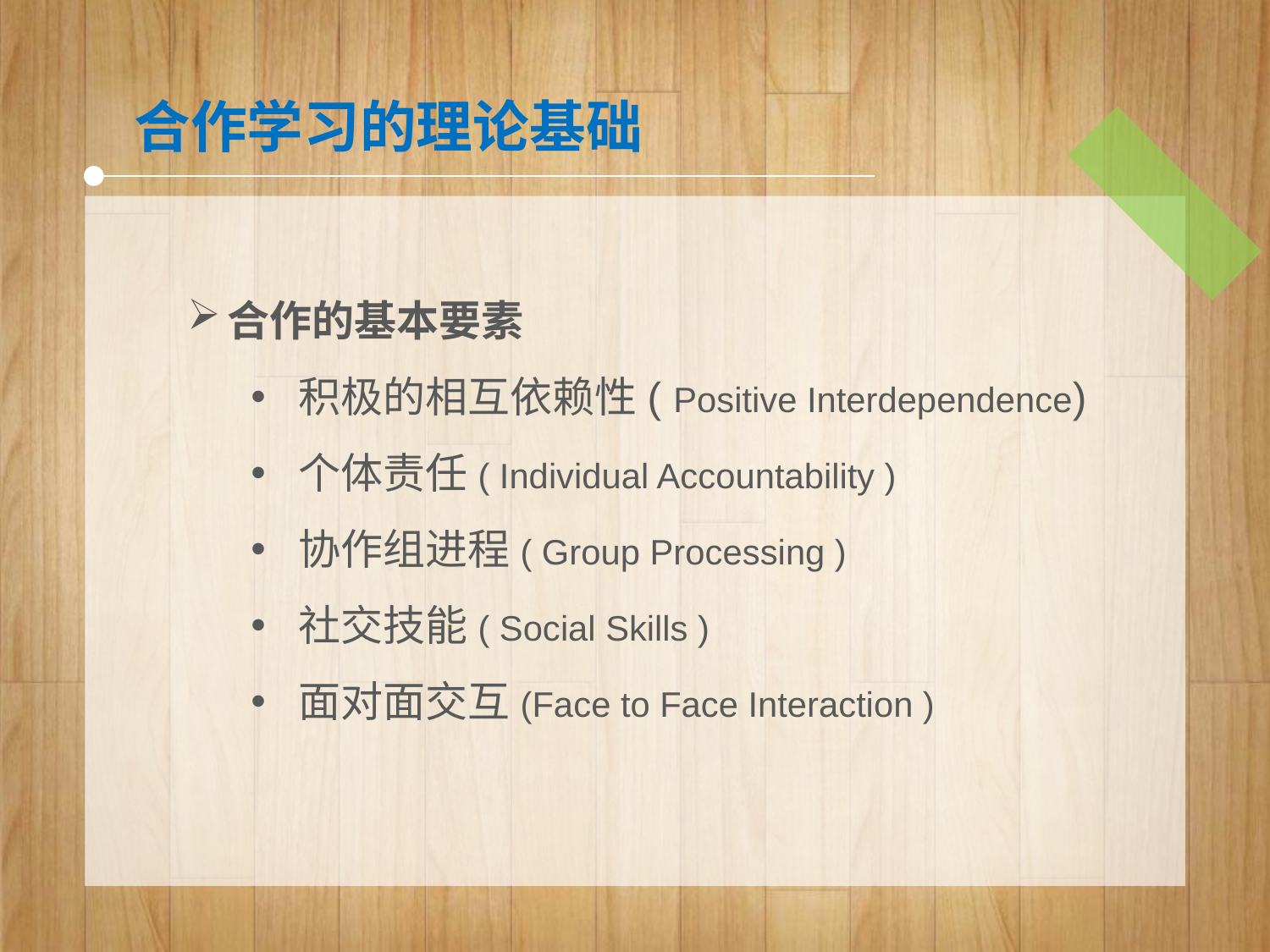

合作学习的理论基础

合作的基本要素
积极的相互依赖性( Positive Interdependence)
个体责任( Individual Accountability )
协作组进程( Group Processing )
社交技能( Social Skills )
面对面交互(Face to Face Interaction )